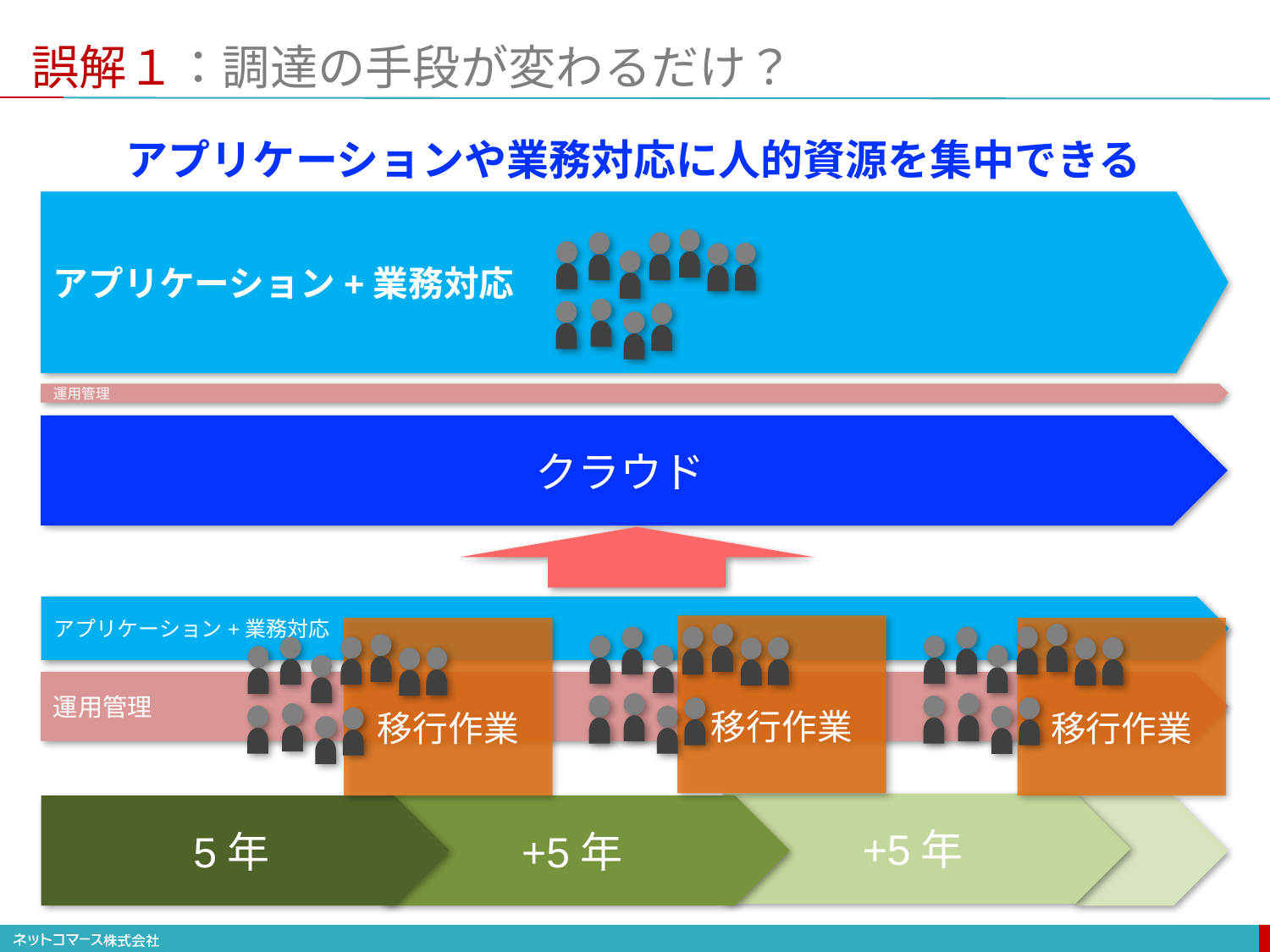

# 誤解１：調達の手段が変わるだけ？
アプリケーションや業務対応に人的資源を集中できる
アプリケーション+業務対応

運用管理
クラウド

アプリケーション+業務対応

移行作業

移行作業

移行作業

運用管理
+5年
5年
+5年